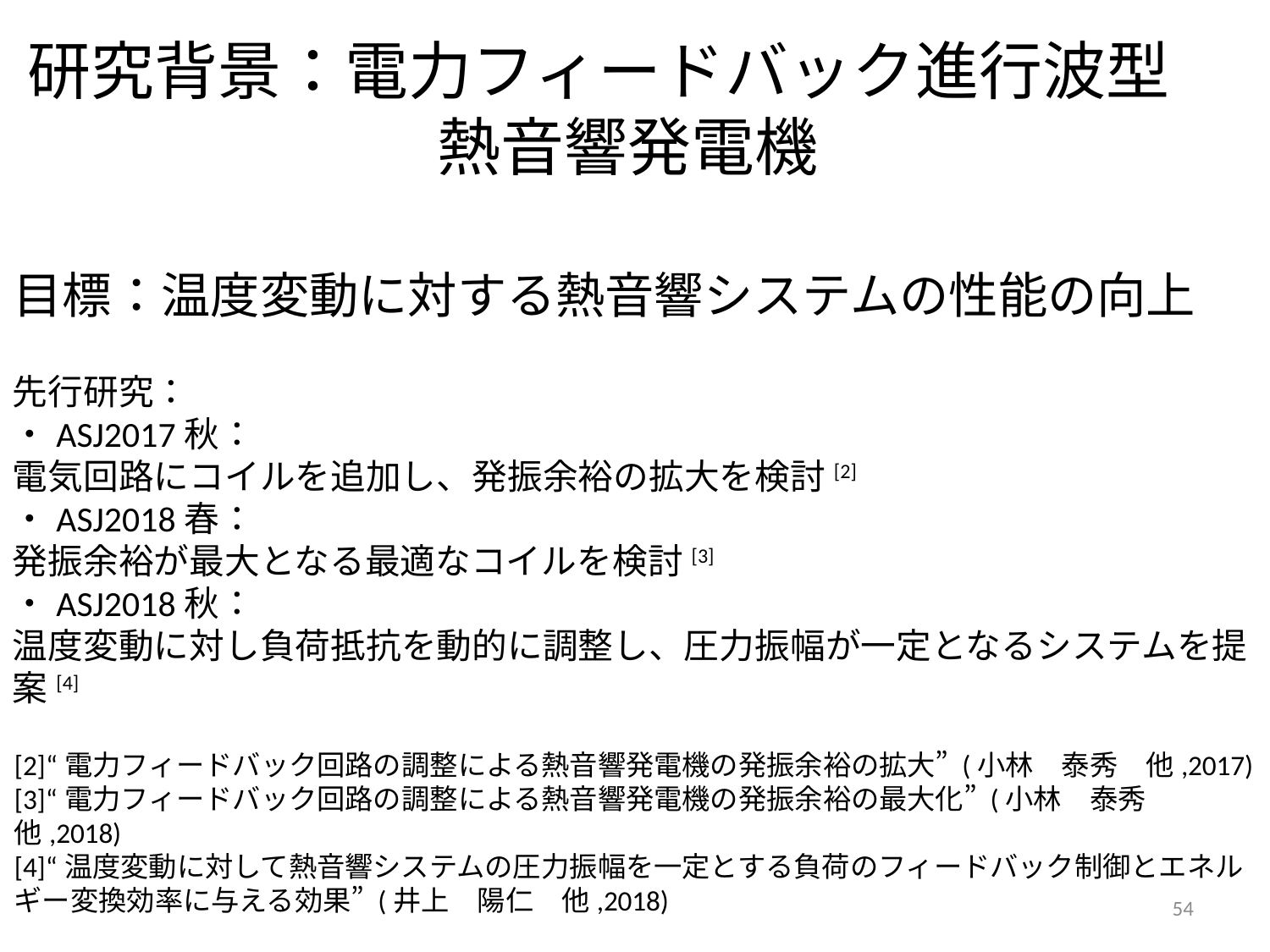

# 研究背景：電力フィードバック進行波型 　　　　　　  熱音響発電機
目標：温度変動に対する熱音響システムの性能の向上
先行研究：
・ASJ2017秋：
電気回路にコイルを追加し、発振余裕の拡大を検討[2]
・ASJ2018春：
発振余裕が最大となる最適なコイルを検討[3]
・ASJ2018秋：
温度変動に対し負荷抵抗を動的に調整し、圧力振幅が一定となるシステムを提案[4]
[2]“電力フィードバック回路の調整による熱音響発電機の発振余裕の拡大” (小林　泰秀　他,2017)
[3]“電力フィードバック回路の調整による熱音響発電機の発振余裕の最大化” (小林　泰秀　他,2018)
[4]“温度変動に対して熱音響システムの圧力振幅を一定とする負荷のフィードバック制御とエネルギー変換効率に与える効果” (井上　陽仁　他,2018)
54